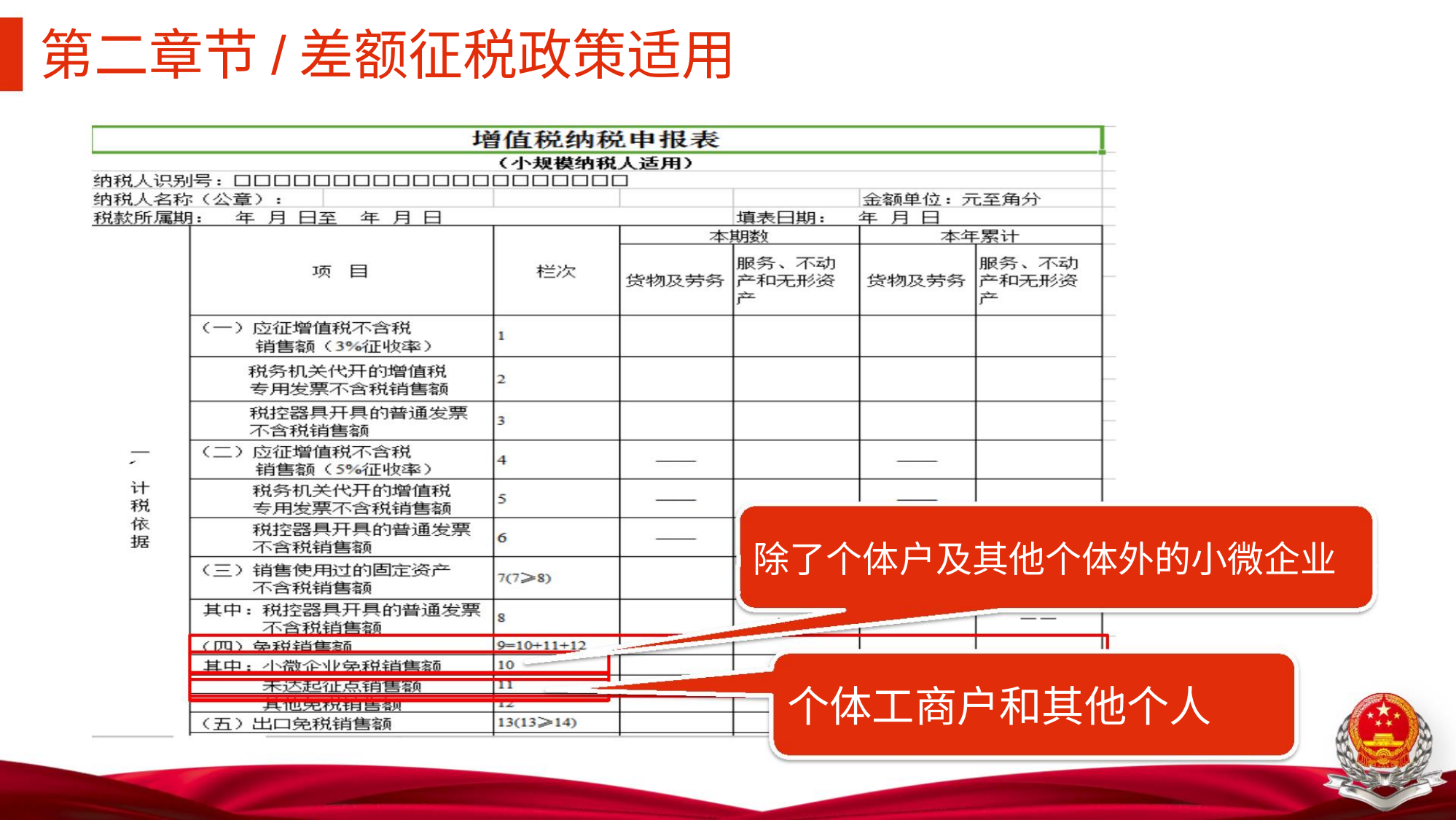

第二章节/差额征税政策适用
除了个体户及其他个体外的小微企业

个体工商户和其他个人